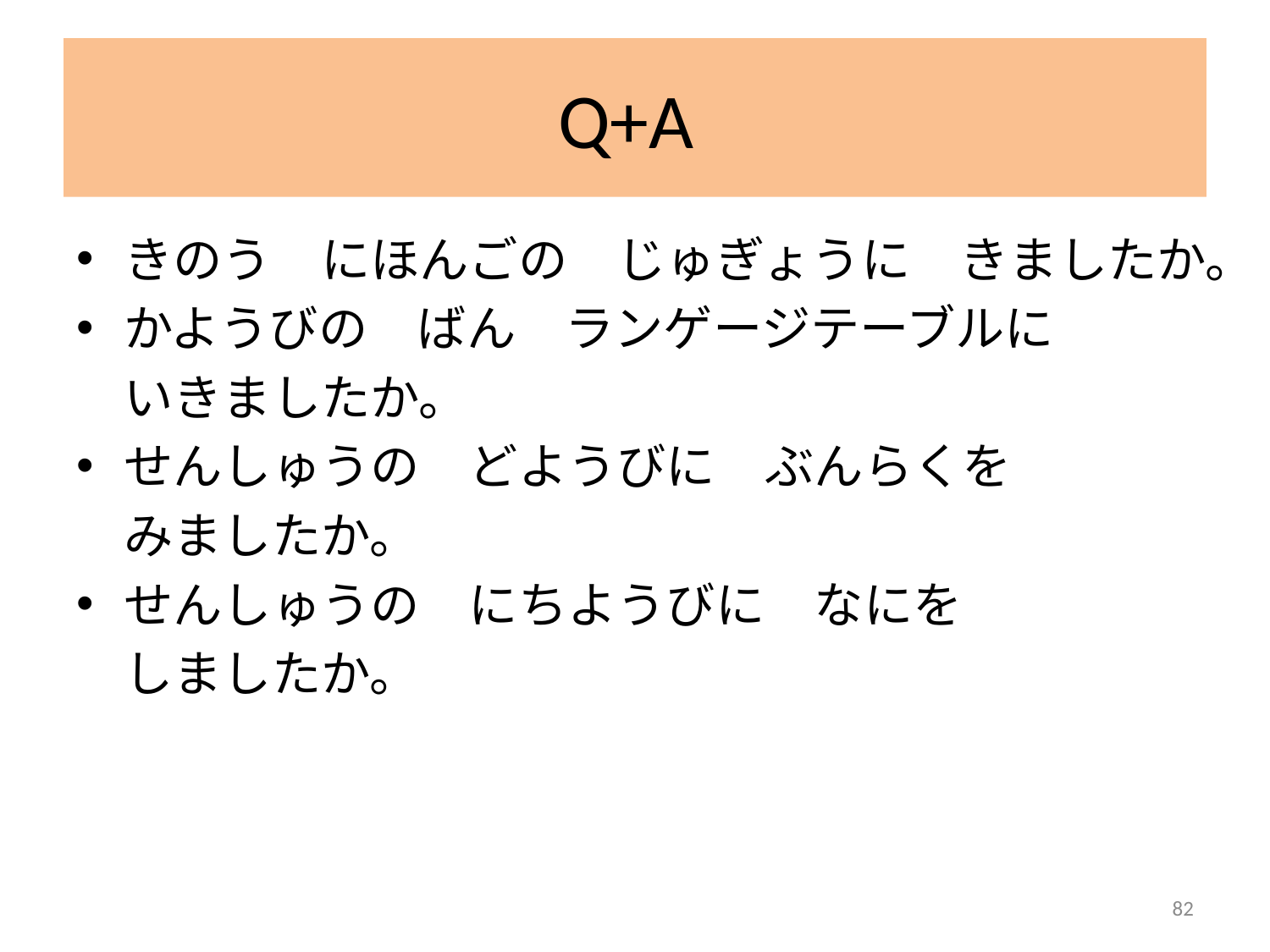

# Q+A
きのう　にほんごの　じゅぎょうに　きましたか。
かようびの　ばん　ランゲージテーブルに
	いきましたか。
せんしゅうの　どようびに　ぶんらくを
	みましたか。
せんしゅうの　にちようびに　なにを
	しましたか。
82